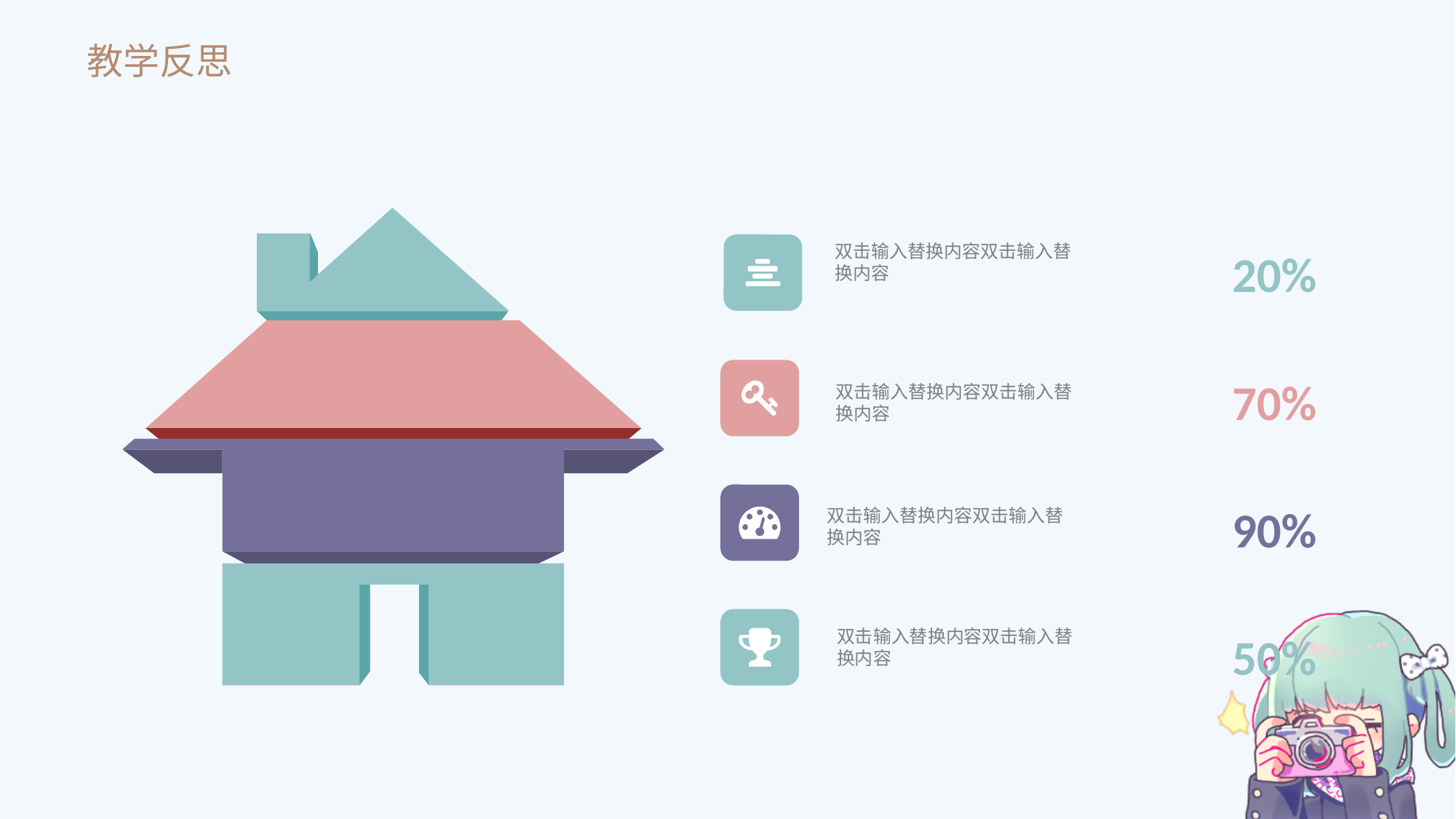

双击输入替换内容双击输入替换内容
20%

70%
双击输入替换内容双击输入替换内容

双击输入替换内容双击输入替换内容
90%

双击输入替换内容双击输入替换内容
50%